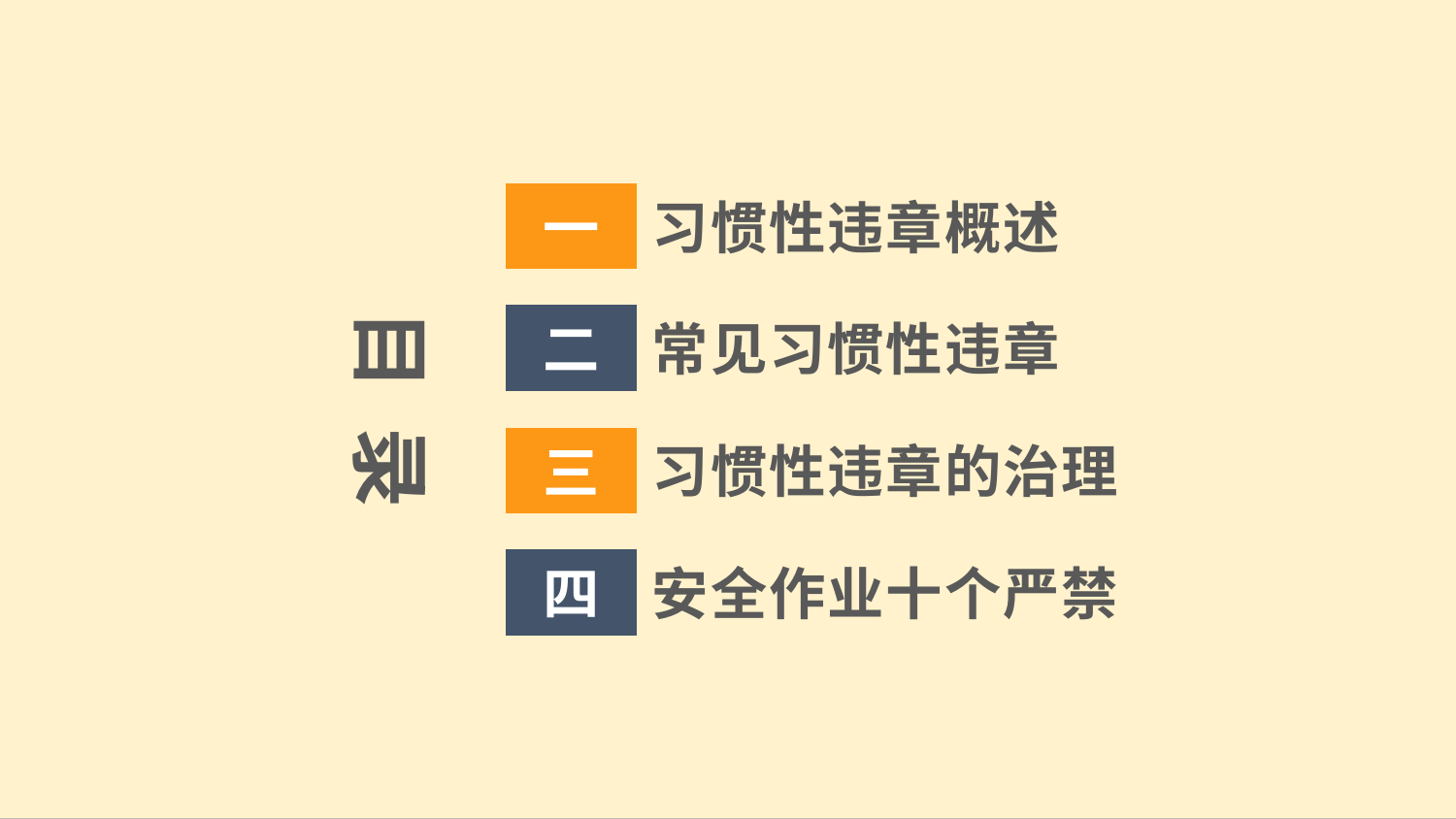

一
习惯性违章概述
二
常见习惯性违章
三
习惯性违章的治理
四
安全作业十个严禁
目  录